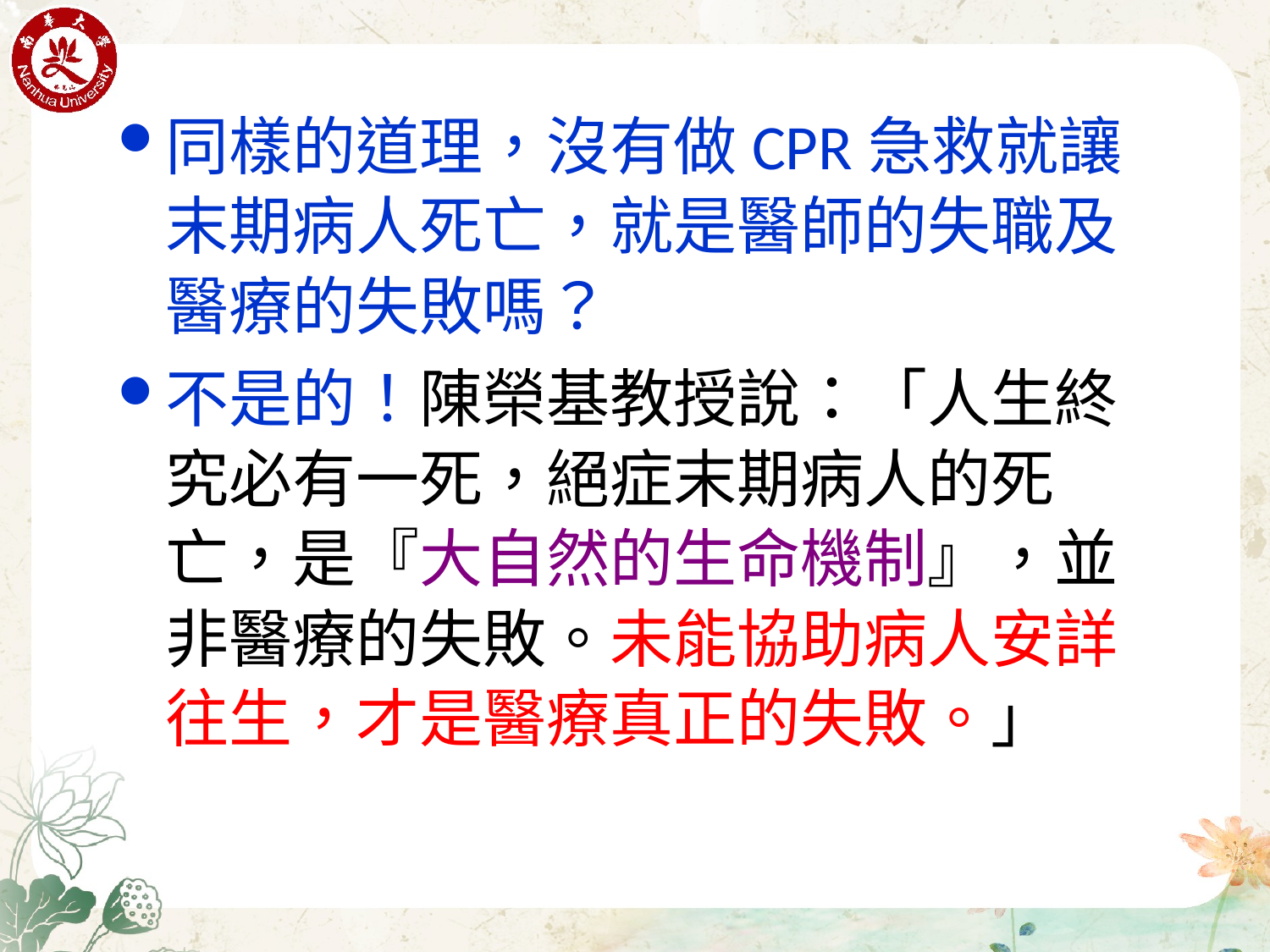

同樣的道理，沒有做CPR急救就讓末期病人死亡，就是醫師的失職及醫療的失敗嗎？
不是的！陳榮基教授說：「人生終究必有一死，絕症末期病人的死亡，是『大自然的生命機制』，並非醫療的失敗。未能協助病人安詳往生，才是醫療真正的失敗。」